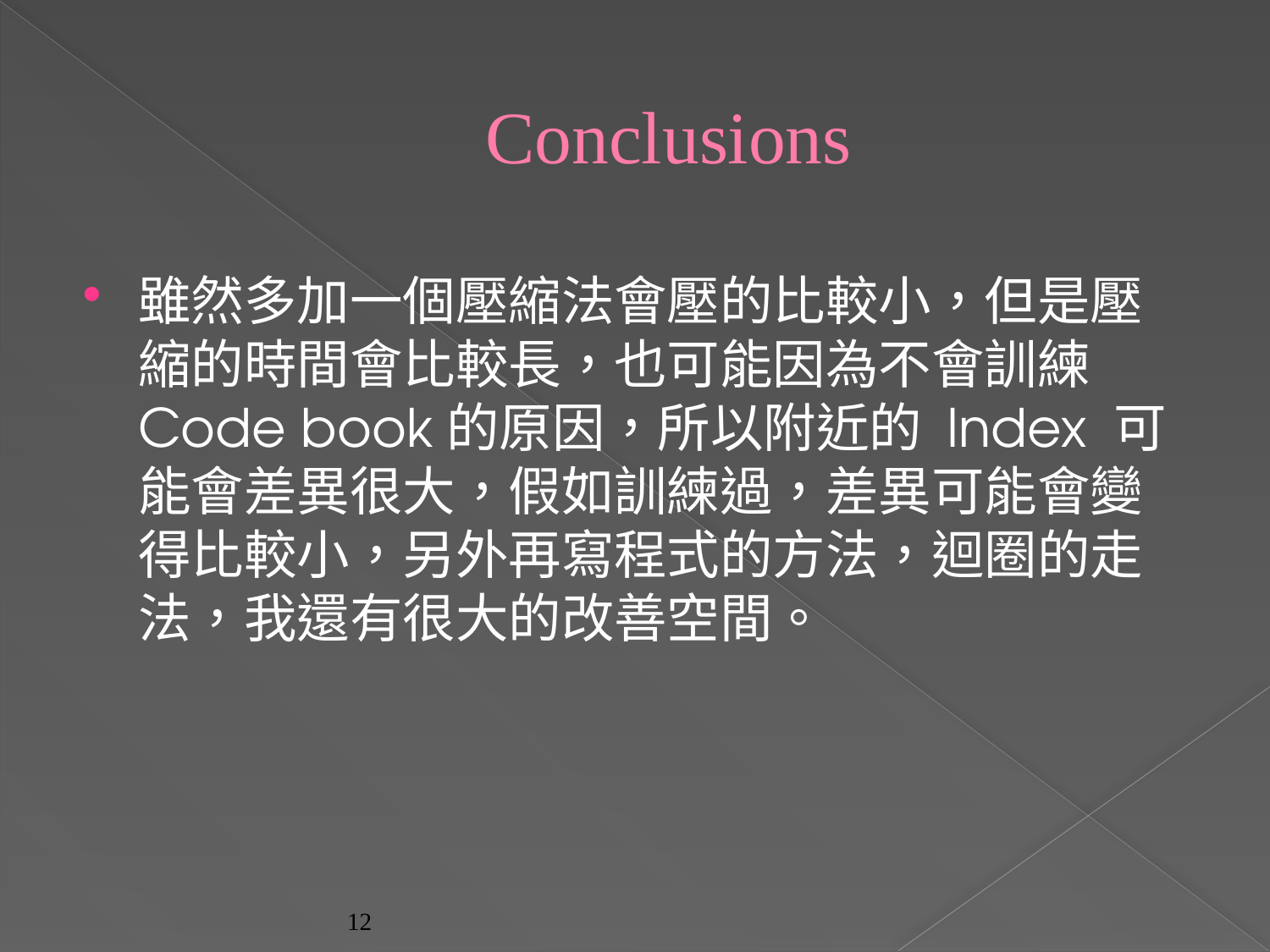

# Conclusions
雖然多加一個壓縮法會壓的比較小，但是壓縮的時間會比較長，也可能因為不會訓練Code book的原因，所以附近的 Index 可能會差異很大，假如訓練過，差異可能會變得比較小，另外再寫程式的方法，迴圈的走法，我還有很大的改善空間。
12